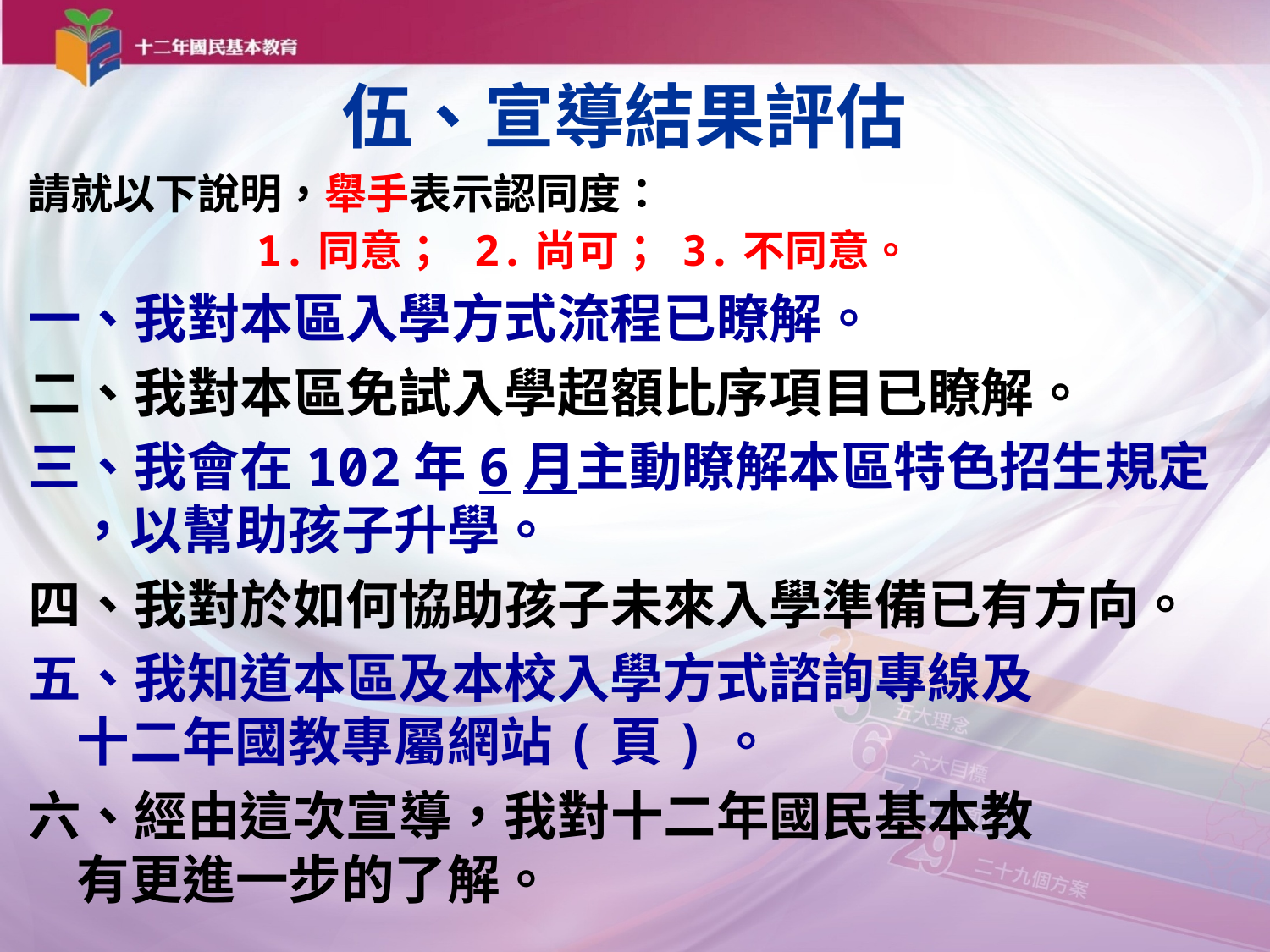

# 伍、宣導結果評估
請就以下說明，舉手表示認同度：
         1.同意；  2.尚可； 3.不同意。
一、我對本區入學方式流程已瞭解。
二、我對本區免試入學超額比序項目已瞭解。
三、我會在102年6月主動瞭解本區特色招生規定
    ，以幫助孩子升學。
四、我對於如何協助孩子未來入學準備已有方向。
五、我知道本區及本校入學方式諮詢專線及
    十二年國教專屬網站(頁)。
六、經由這次宣導，我對十二年國民基本教
    有更進一步的了解。